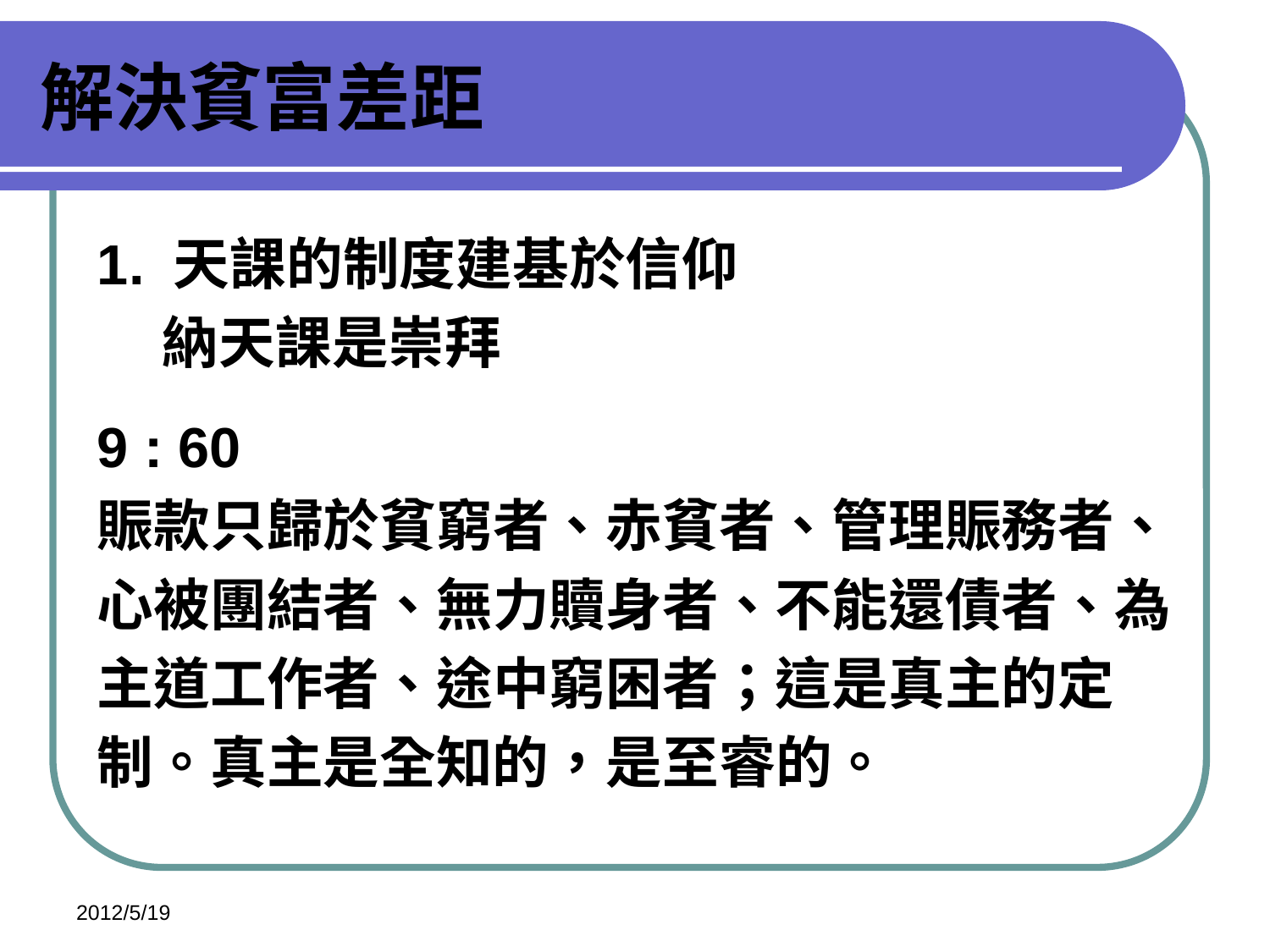

解決貧富差距
1. 天課的制度建基於信仰
    納天課是崇拜

9 : 60
賑款只歸於貧窮者、赤貧者、管理賑務者、
心被團結者、無力贖身者、不能還債者、為
主道工作者、途中窮困者；這是真主的定
制。真主是全知的，是至睿的。
2012/5/19